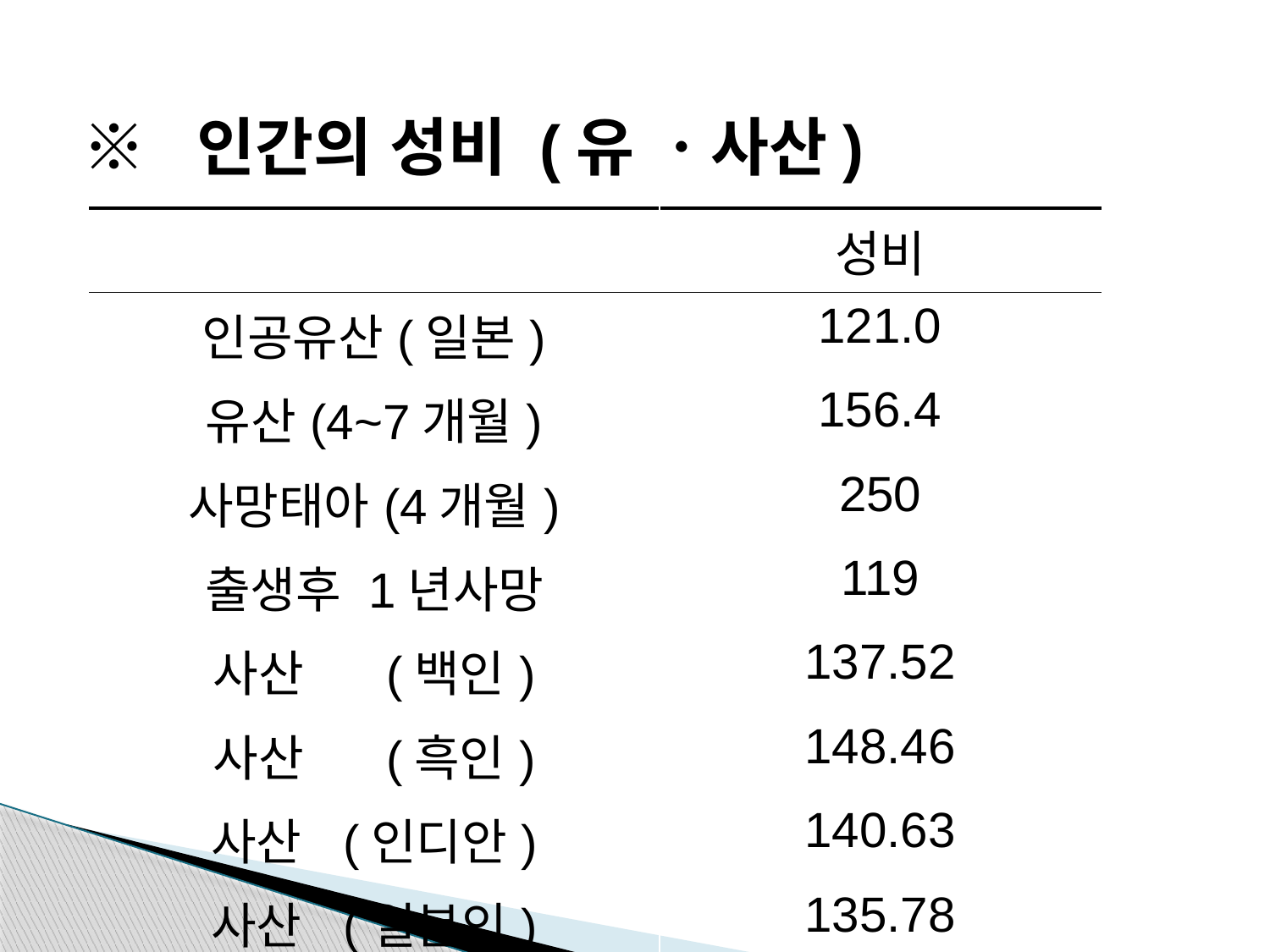

# ※  인간의 성비 (유 ㆍ사산)
|  | 성비 |
| --- | --- |
| 인공유산(일본) | 121.0 |
| 유산(4~7개월) | 156.4 |
| 사망태아(4개월) | 250 |
| 출생후 1년사망 | 119 |
| 사산 (백인) | 137.52 |
| 사산 (흑인) | 148.46 |
| 사산 (인디안) | 140.63 |
| 사산 (일본인) | 135.78 |